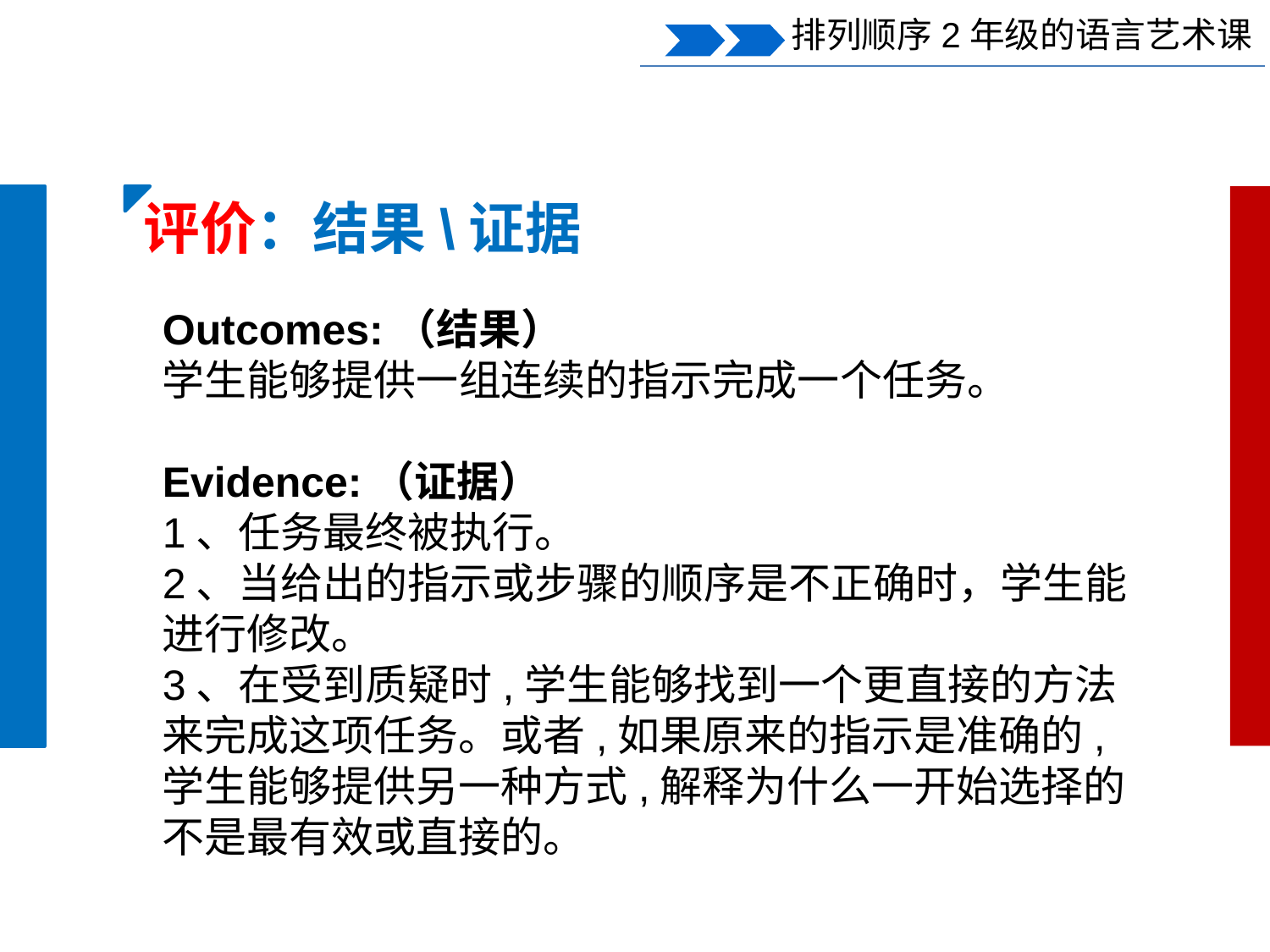

排列顺序2年级的语言艺术课

评价：结果\证据
Outcomes:（结果）
学生能够提供一组连续的指示完成一个任务。

Evidence:（证据）
1、任务最终被执行。
2、当给出的指示或步骤的顺序是不正确时，学生能进行修改。
3、在受到质疑时,学生能够找到一个更直接的方法来完成这项任务。或者,如果原来的指示是准确的,学生能够提供另一种方式,解释为什么一开始选择的不是最有效或直接的。